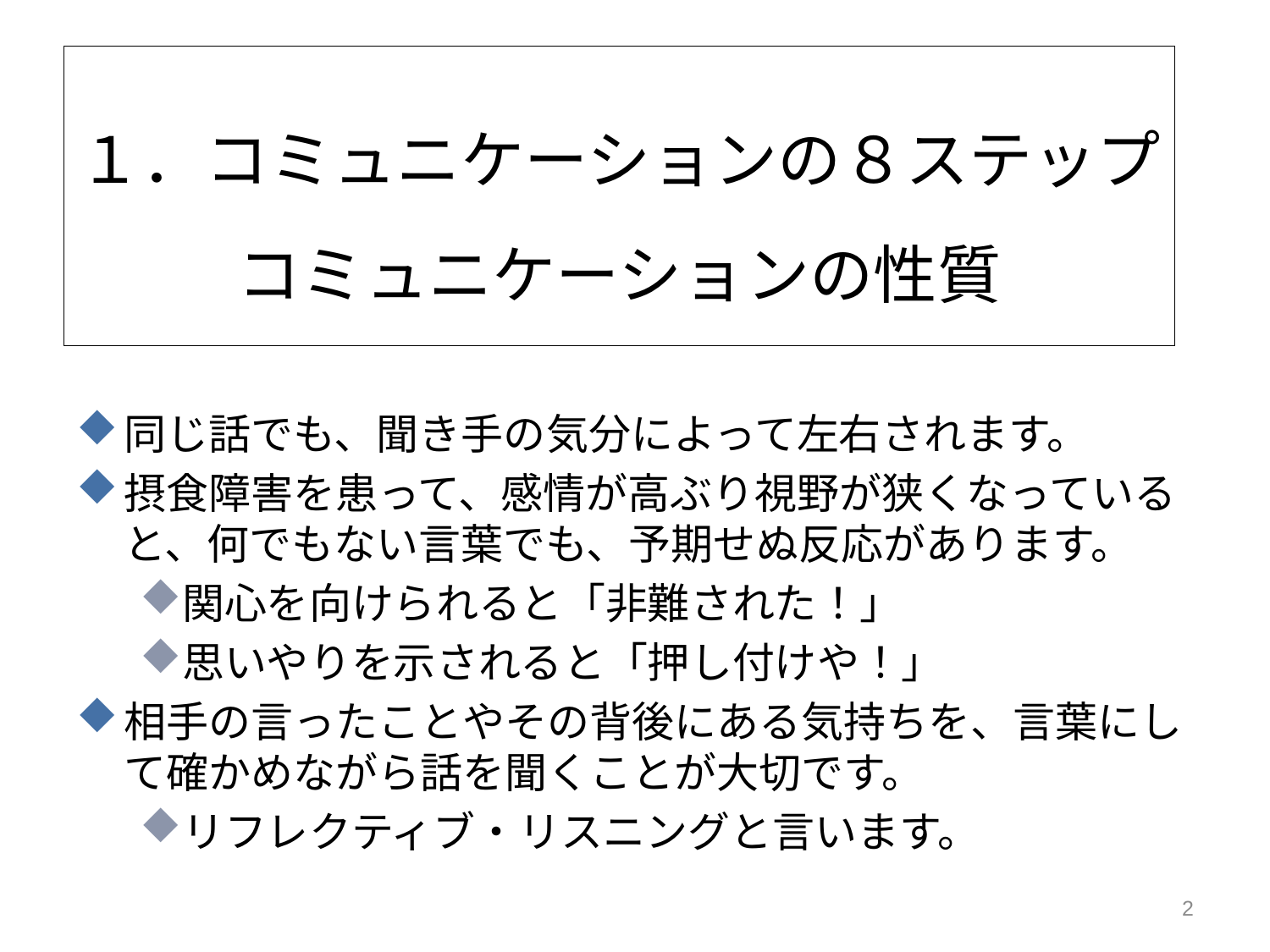

# １．コミュニケーションの８ステップ コミュニケーションの性質
同じ話でも、聞き手の気分によって左右されます。
摂食障害を患って、感情が高ぶり視野が狭くなっていると、何でもない言葉でも、予期せぬ反応があります。
関心を向けられると「非難された！」
思いやりを示されると「押し付けや！」
相手の言ったことやその背後にある気持ちを、言葉にして確かめながら話を聞くことが大切です。
リフレクティブ・リスニングと言います。
2